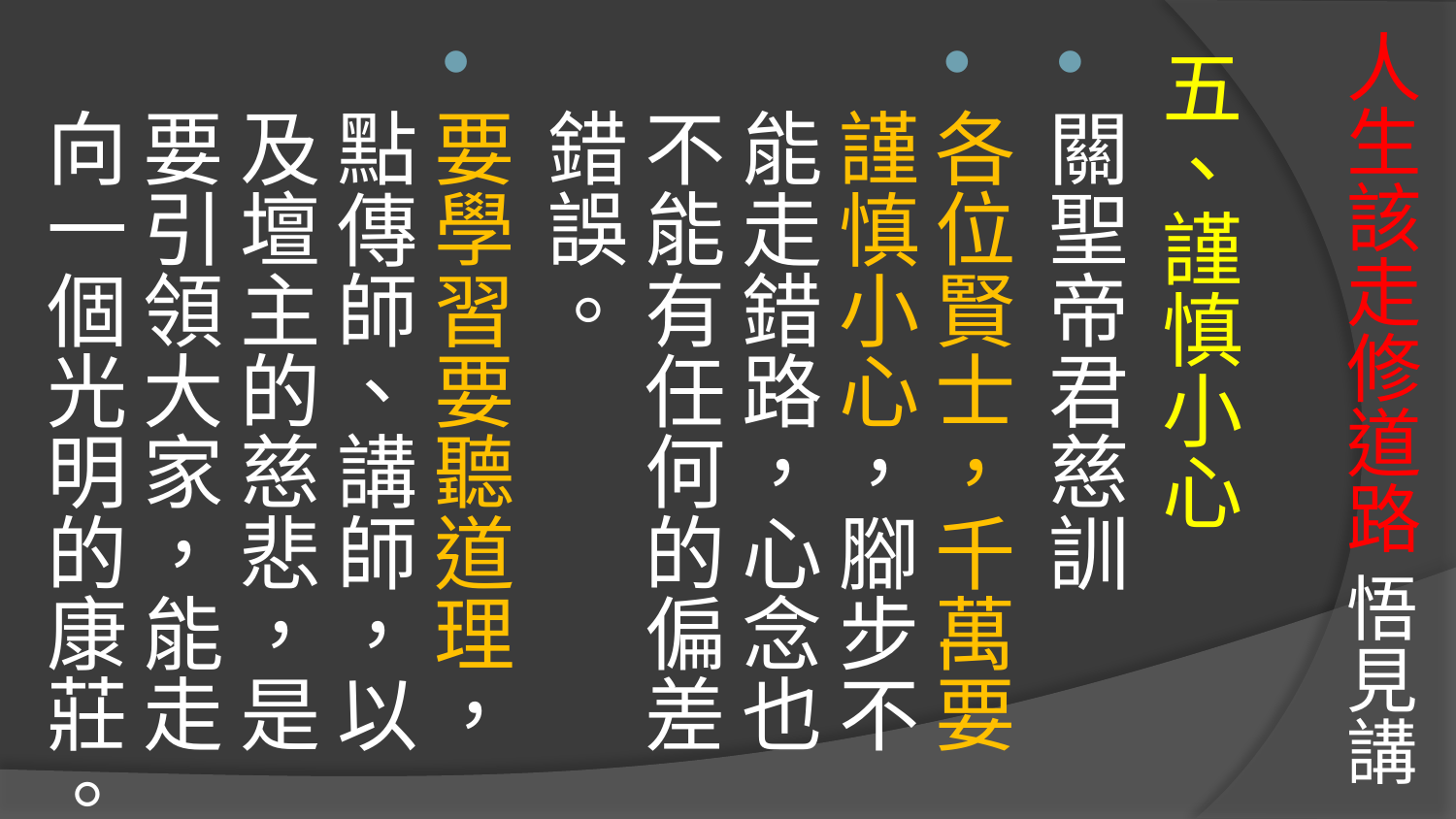

# 人生該走修道路 悟見講
五、謹慎小心
關聖帝君慈訓
各位賢士，千萬要謹慎小心，腳步不能走錯路，心念也不能有任何的偏差錯誤。
要學習要聽道理，點傳師、講師，以及壇主的慈悲，是要引領大家，能走向一個光明的康莊。